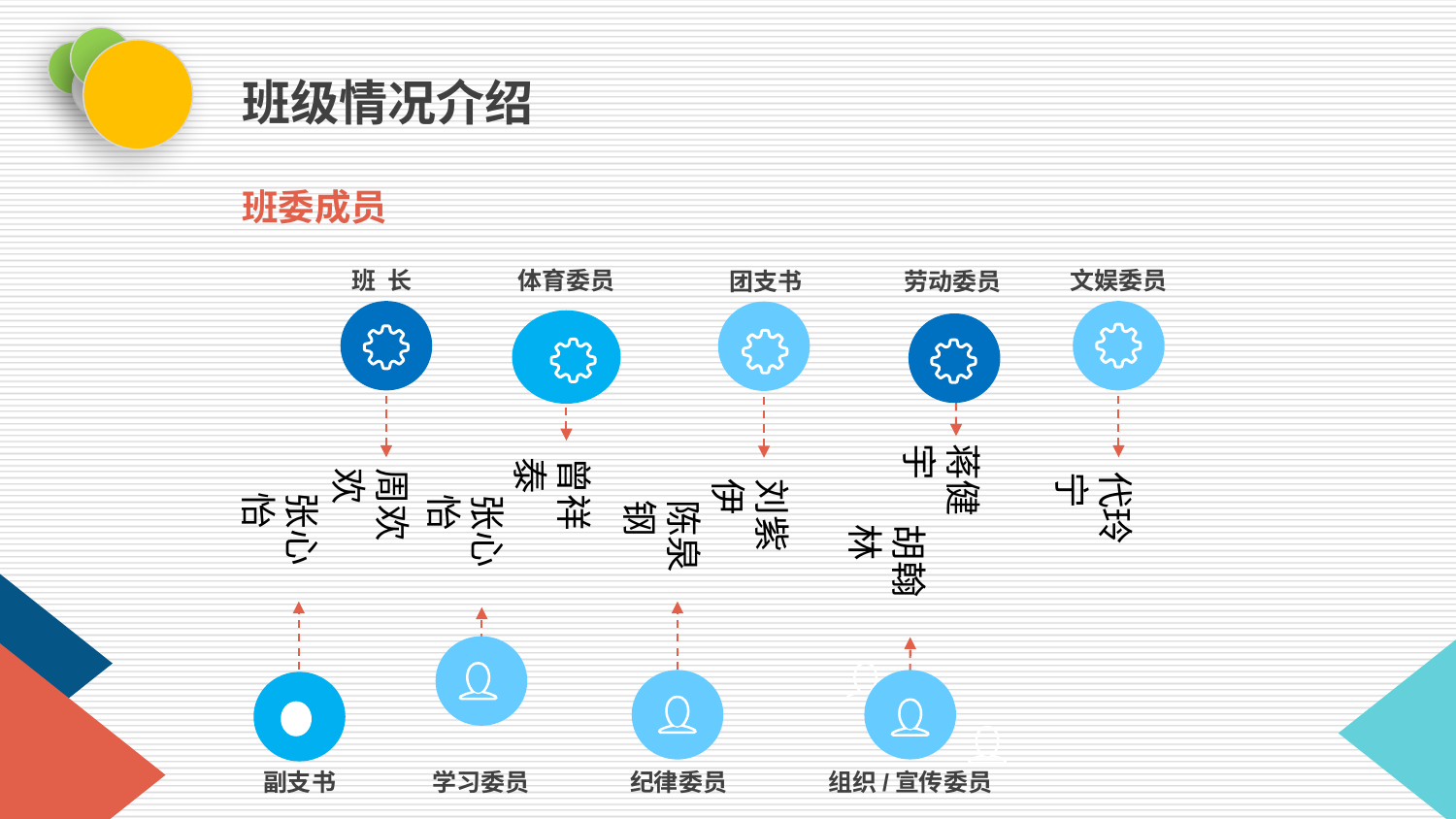

班级情况介绍
班委成员
体育委员

班  长

文娱委员

劳动委员

团支书

蒋健宇
曾祥泰
周欢欢
代玲宁
刘紫伊
张心怡
张心怡
陈泉钢
胡翰林

纪律委员

副支书

学习委员

组织/宣传委员